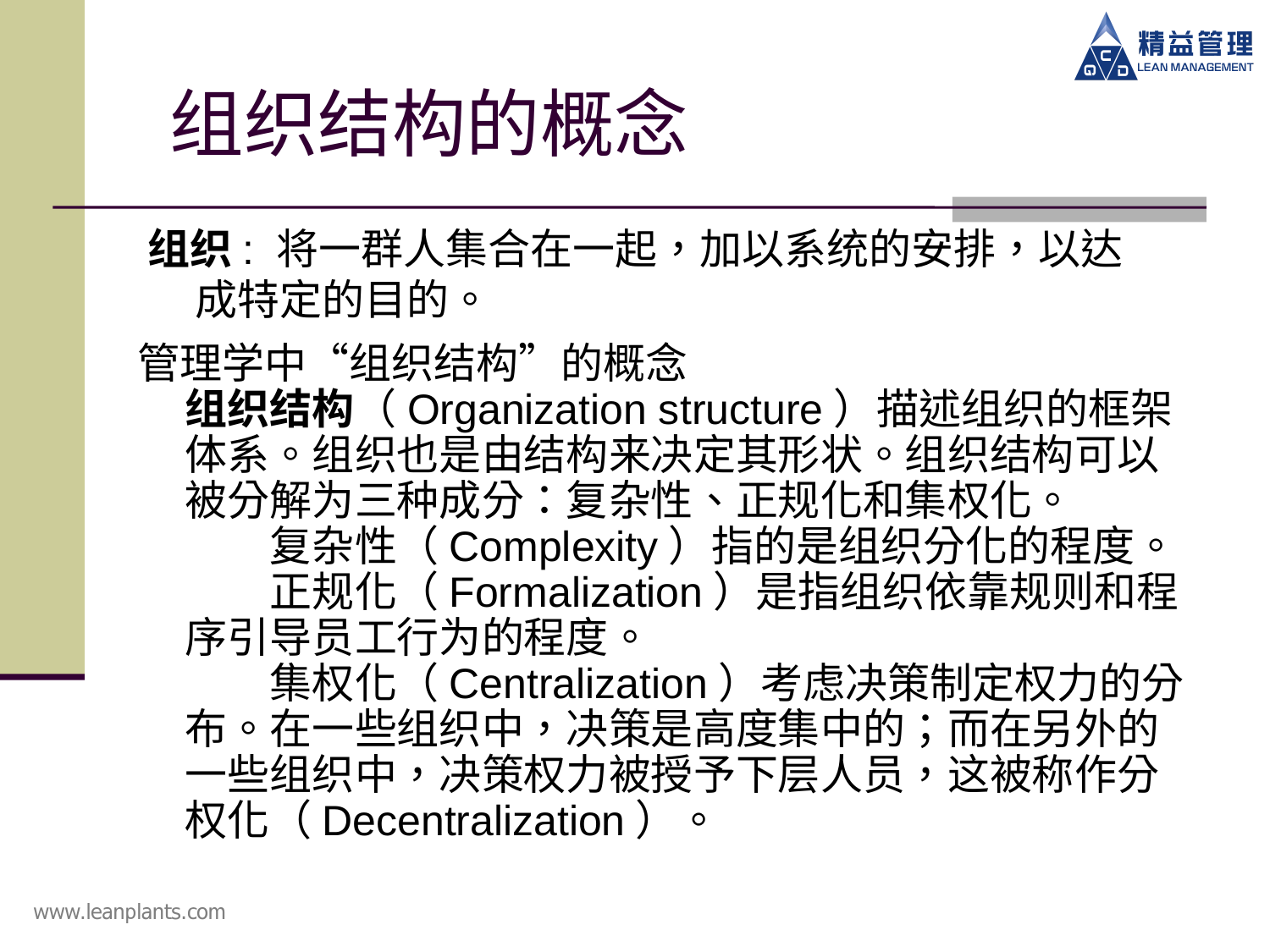

# 组织结构的概念
组织: 将一群人集合在一起，加以系统的安排，以达成特定的目的。
管理学中“组织结构”的概念
组织结构（Organization structure）描述组织的框架体系。组织也是由结构来决定其形状。组织结构可以被分解为三种成分：复杂性、正规化和集权化。
　　复杂性（Complexity）指的是组织分化的程度。
　　正规化（Formalization）是指组织依靠规则和程序引导员工行为的程度。
　　集权化（Centralization）考虑决策制定权力的分布。在一些组织中，决策是高度集中的；而在另外的一些组织中，决策权力被授予下层人员，这被称作分权化（Decentralization）。
5